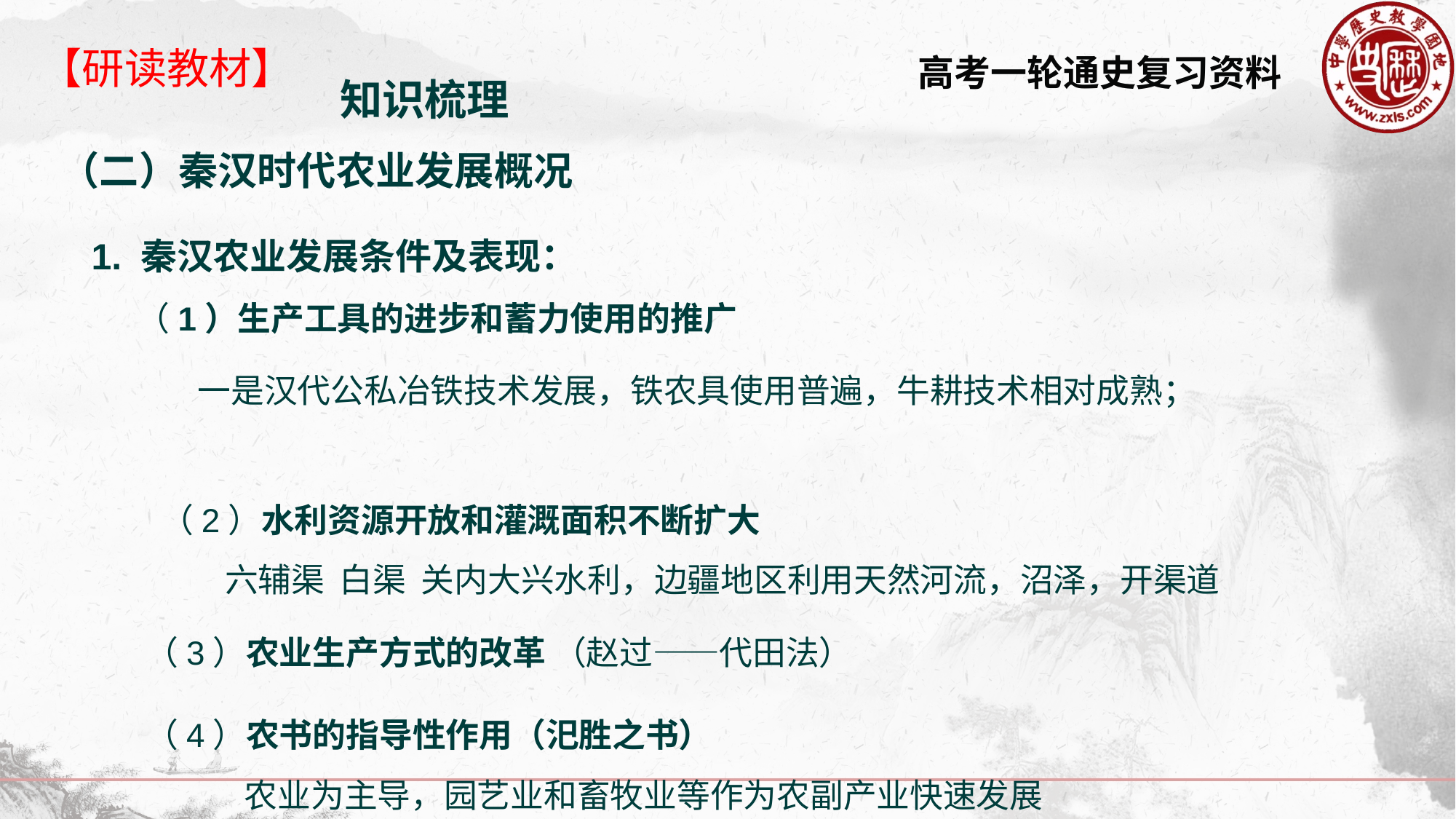

【研读教材】
知识梳理
（二）秦汉时代农业发展概况
1. 秦汉农业发展条件及表现：
     （1）生产工具的进步和蓄力使用的推广
   一是汉代公私冶铁技术发展，铁农具使用普遍，牛耕技术相对成熟；

（2）水利资源开放和灌溉面积不断扩大
         六辅渠  白渠  关内大兴水利，边疆地区利用天然河流，沼泽，开渠道
（3）农业生产方式的改革 （赵过——代田法）
（4）农书的指导性作用（汜胜之书）
               农业为主导，园艺业和畜牧业等作为农副产业快速发展